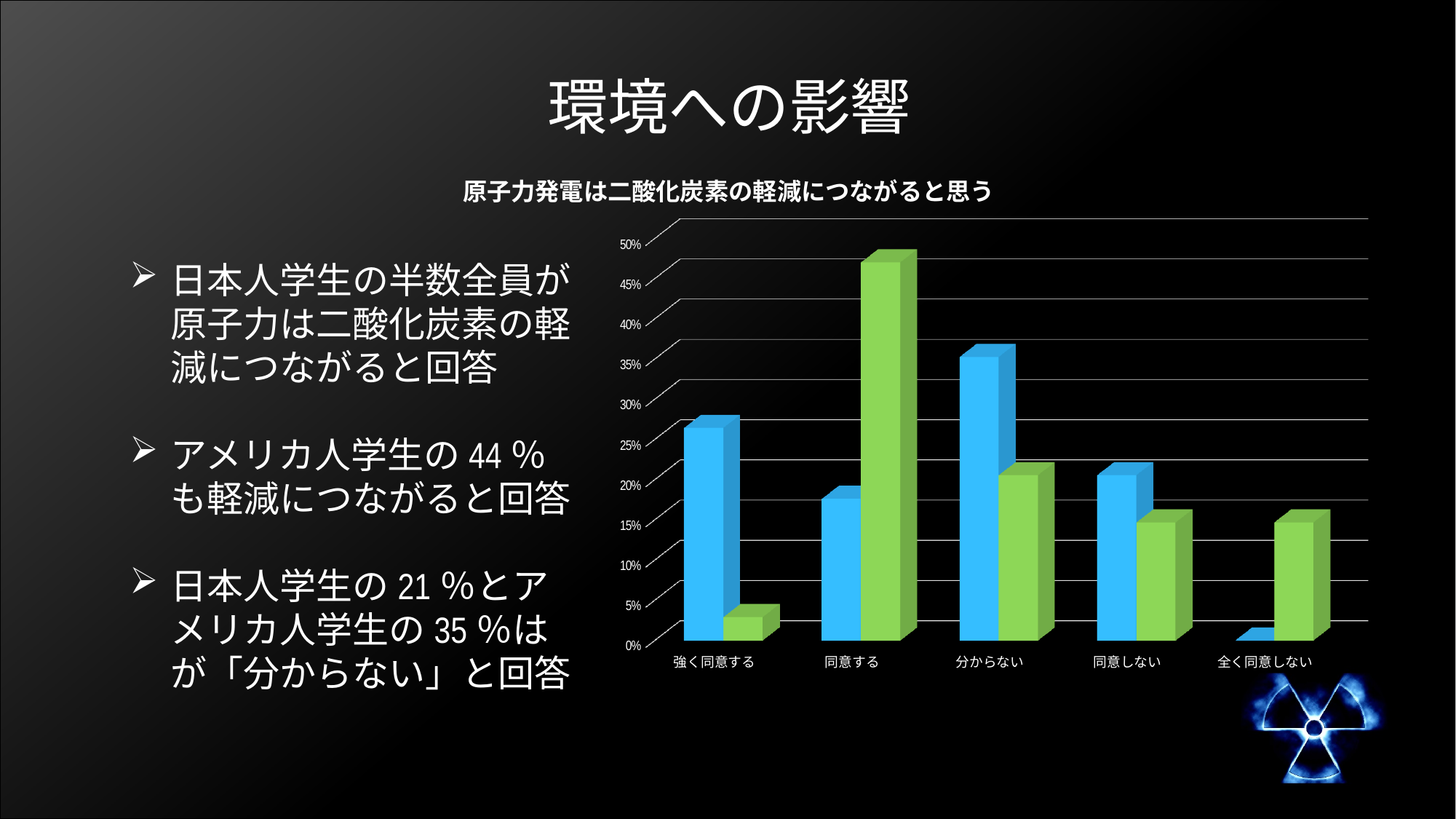

# 環境への影響
原子力発電は二酸化炭素の軽減につながると思う

[unsupported chart]

日本人学生の半数全員が原子力は二酸化炭素の軽減につながると回答

アメリカ人学生の44％も軽減につながると回答

日本人学生の21％とアメリカ人学生の35％はが「分からない」と回答